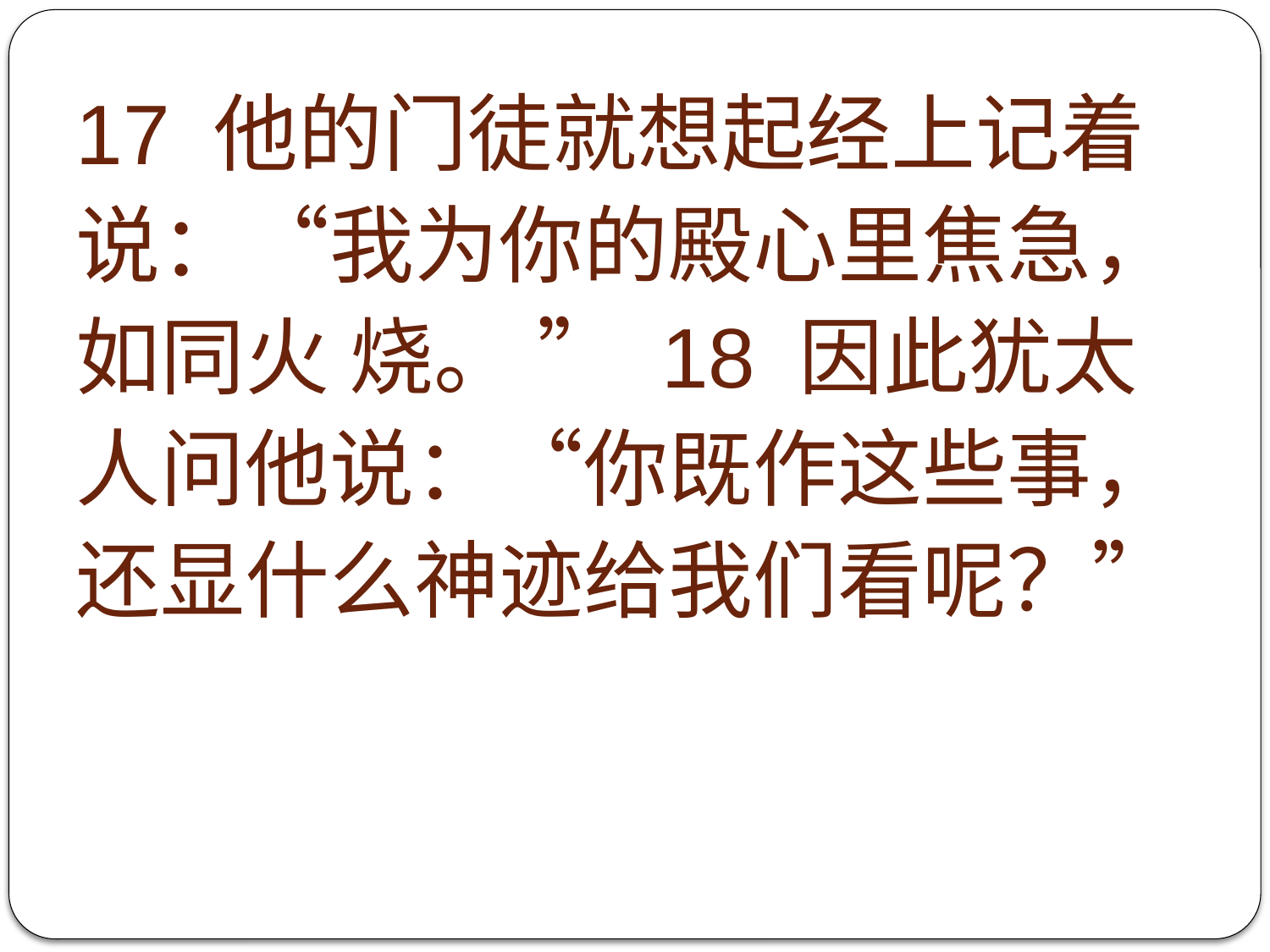

17 他的门徒就想起经上记着说：“我为你的殿心里焦急，如同火 烧。 ” 18 因此犹太人问他说：“你既作这些事，还显什么神迹给我们看呢？”